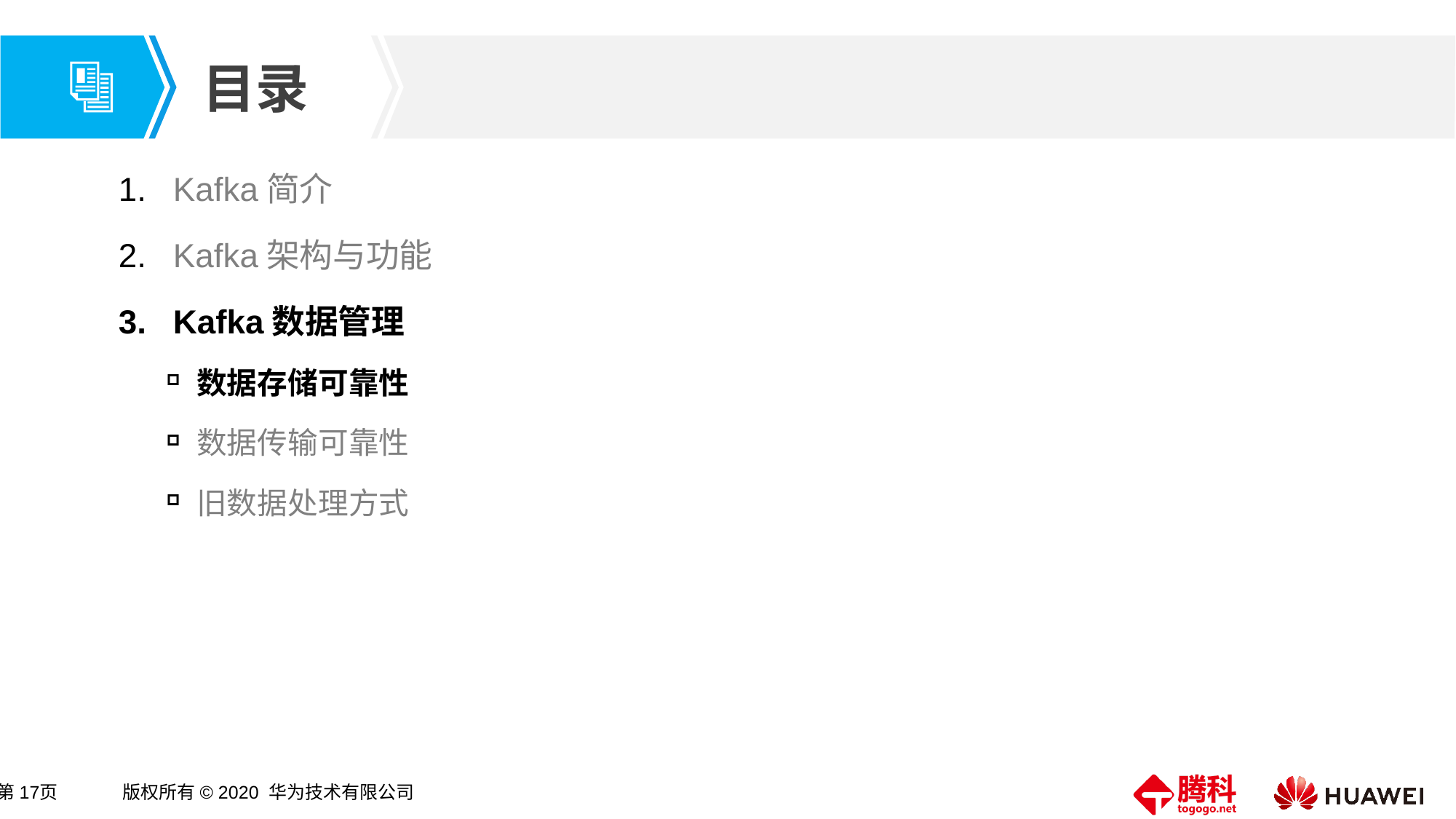

Kafka简介
Kafka架构与功能
Kafka数据管理
数据存储可靠性
数据传输可靠性
旧数据处理方式